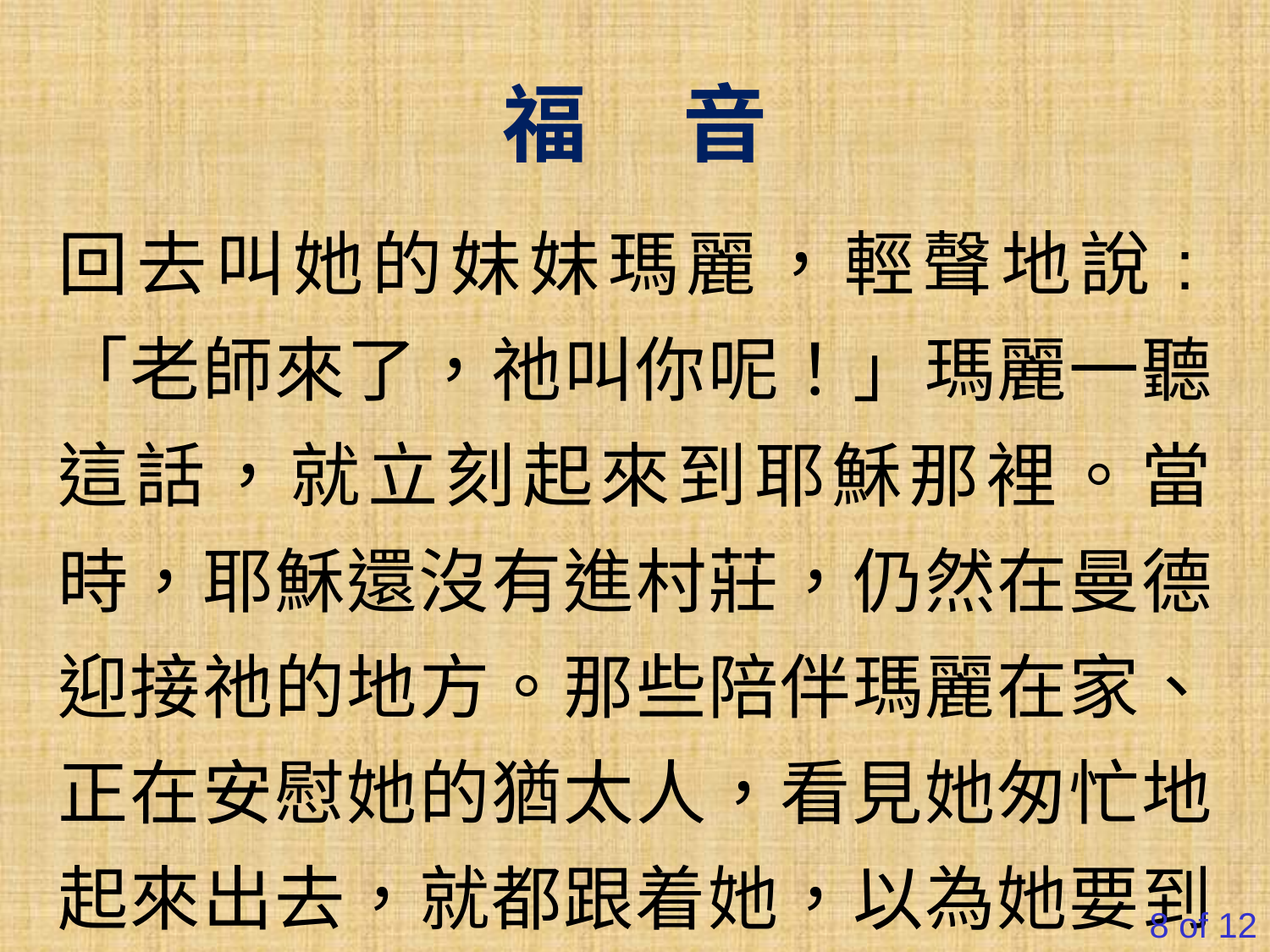

福     音

回去叫她的妹妹瑪麗，輕聲地說:「老師來了，祂叫你呢！」瑪麗一聽這話，就立刻起來到耶穌那裡。當時，耶穌還沒有進村莊，仍然在曼德迎接祂的地方。那些陪伴瑪麗在家、正在安慰她的猶太人，看見她匆忙地起來出去，就都跟着她，以為她要到墳上去哭泣。
8 of 12